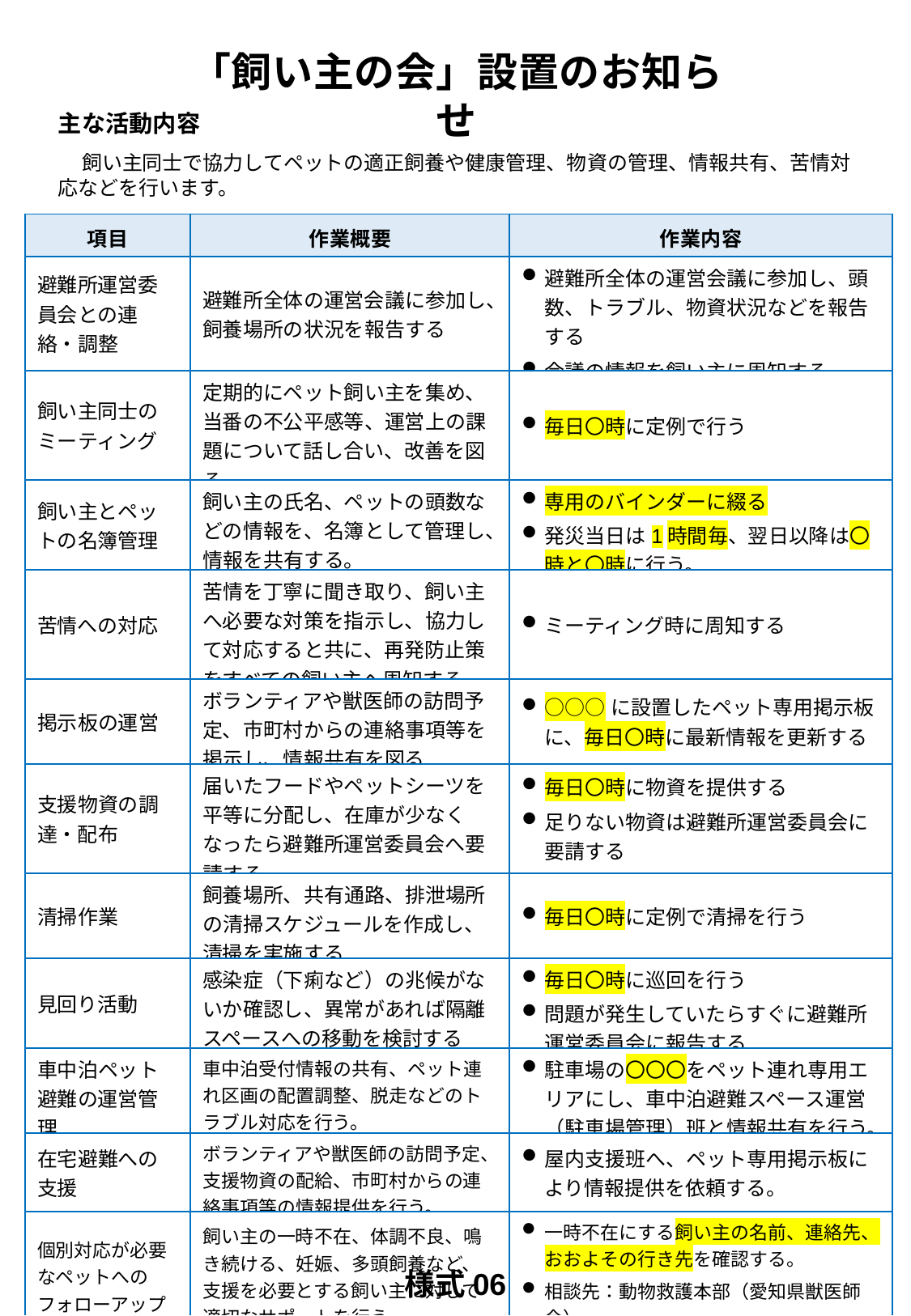

「飼い主の会」設置のお知らせ
主な活動内容
　飼い主同士で協力してペットの適正飼養や健康管理、物資の管理、情報共有、苦情対応などを行います。
| 項目 | 作業概要 | 作業内容 |
| --- | --- | --- |
| 避難所運営委員会との連絡・調整 | 避難所全体の運営会議に参加し、飼養場所の状況を報告する | 避難所全体の運営会議に参加し、頭数、トラブル、物資状況などを報告する 会議の情報を飼い主に周知する |
| 飼い主同士のミーティング | 定期的にペット飼い主を集め、当番の不公平感等、運営上の課題について話し合い、改善を図る | 毎日〇時に定例で行う |
| 飼い主とペットの名簿管理 | 飼い主の氏名、ペットの頭数などの情報を、名簿として管理し、情報を共有する。 | 専用のバインダーに綴る 発災当日は1時間毎、翌日以降は〇時と〇時に行う。 |
| 苦情への対応 | 苦情を丁寧に聞き取り、飼い主へ必要な対策を指示し、協力して対応すると共に、再発防止策をすべての飼い主へ周知する。 | ミーティング時に周知する |
| 掲示板の運営 | ボランティアや獣医師の訪問予定、市町村からの連絡事項等を掲示し、情報共有を図る | ○○○に設置したペット専用掲示板に、毎日〇時に最新情報を更新する |
| 支援物資の調達・配布 | 届いたフードやペットシーツを平等に分配し、在庫が少なくなったら避難所運営委員会へ要請する | 毎日〇時に物資を提供する 足りない物資は避難所運営委員会に要請する |
| 清掃作業 | 飼養場所、共有通路、排泄場所の清掃スケジュールを作成し、清掃を実施する | 毎日〇時に定例で清掃を行う |
| 見回り活動 | 感染症（下痢など）の兆候がないか確認し、異常があれば隔離スペースへの移動を検討する | 毎日〇時に巡回を行う 問題が発生していたらすぐに避難所運営委員会に報告する |
| 車中泊ペット避難の運営管理 | 車中泊受付情報の共有、ペット連れ区画の配置調整、脱走などのトラブル対応を行う。 | 駐車場の〇〇〇をペット連れ専用エリアにし、車中泊避難スペース運営（駐車場管理）班と情報共有を行う。 |
| 在宅避難への支援 | ボランティアや獣医師の訪問予定、支援物資の配給、市町村からの連絡事項等の情報提供を行う。 | 屋内支援班へ、ペット専用掲示板により情報提供を依頼する。 |
| 個別対応が必要なペットへのフォローアップ | 飼い主の一時不在、体調不良、鳴き続ける、妊娠、多頭飼養など、支援を必要とする飼い主に対して適切なサポートを行う。 | 一時不在にする飼い主の名前、連絡先、おおよその行き先を確認する。 相談先：動物救護本部（愛知県獣医師会） 　TEL：052-961-3435 |
様式06